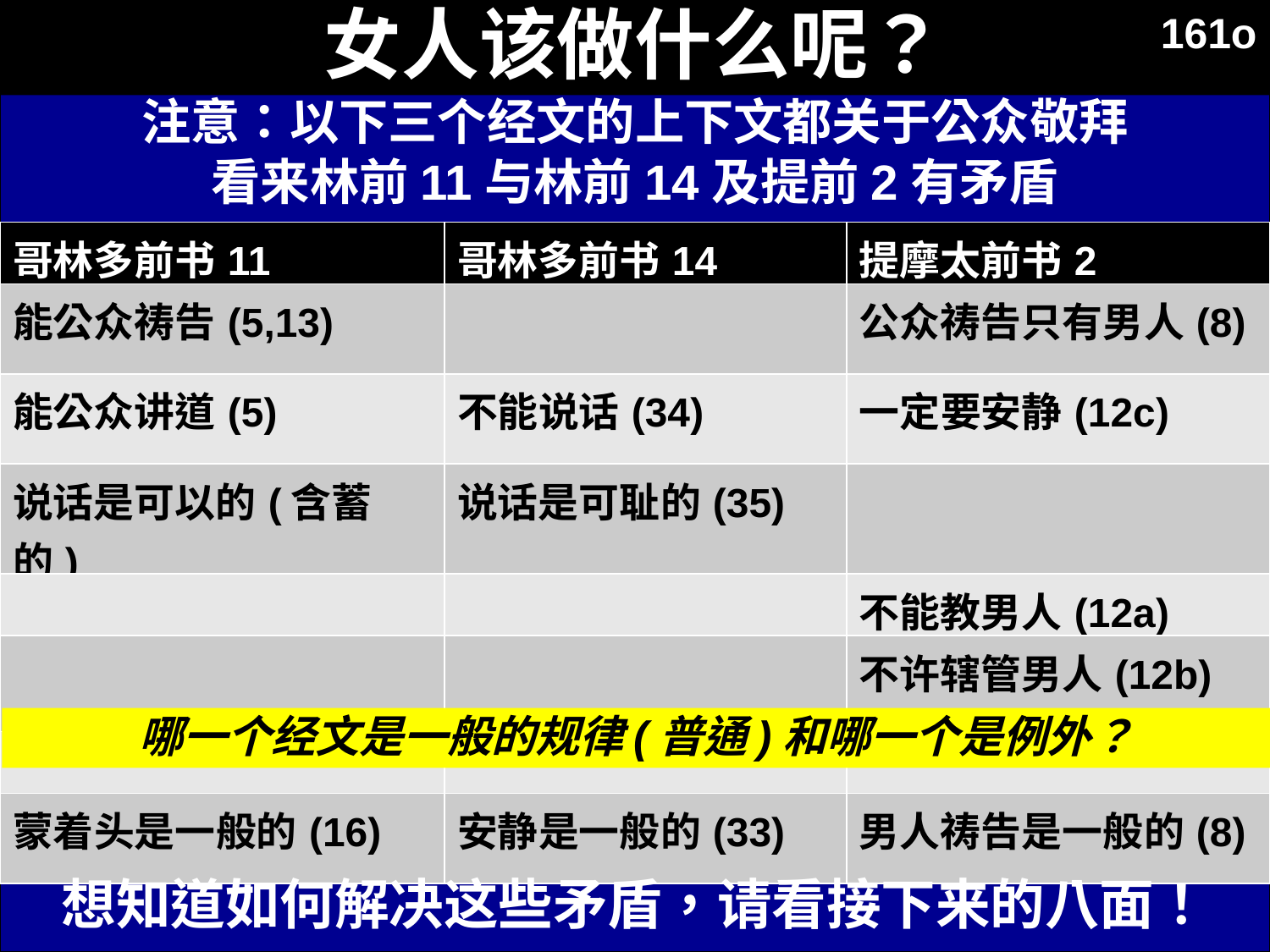

女人该做什么呢？
161o
注意：以下三个经文的上下文都关于公众敬拜
看来林前11与林前14及提前2有矛盾
| 哥林多前书11 | 哥林多前书14 | 提摩太前书2 |
| --- | --- | --- |
| 能公众祷告(5,13) |  | 公众祷告只有男人(8) |
| 能公众讲道(5) | 不能说话(34) | 一定要安静(12c) |
| 说话是可以的(含蓄的) | 说话是可耻的(35) |  |
|  |  | 不能教男人(12a) |
|  |  | 不许辖管男人(12b) |
|  |  |  |
| 蒙着头是一般的(16) | 安静是一般的(33) | 男人祷告是一般的(8) |
哪一个经文是一般的规律(普通)和哪一个是例外？

想知道如何解决这些矛盾，请看接下来的八面！